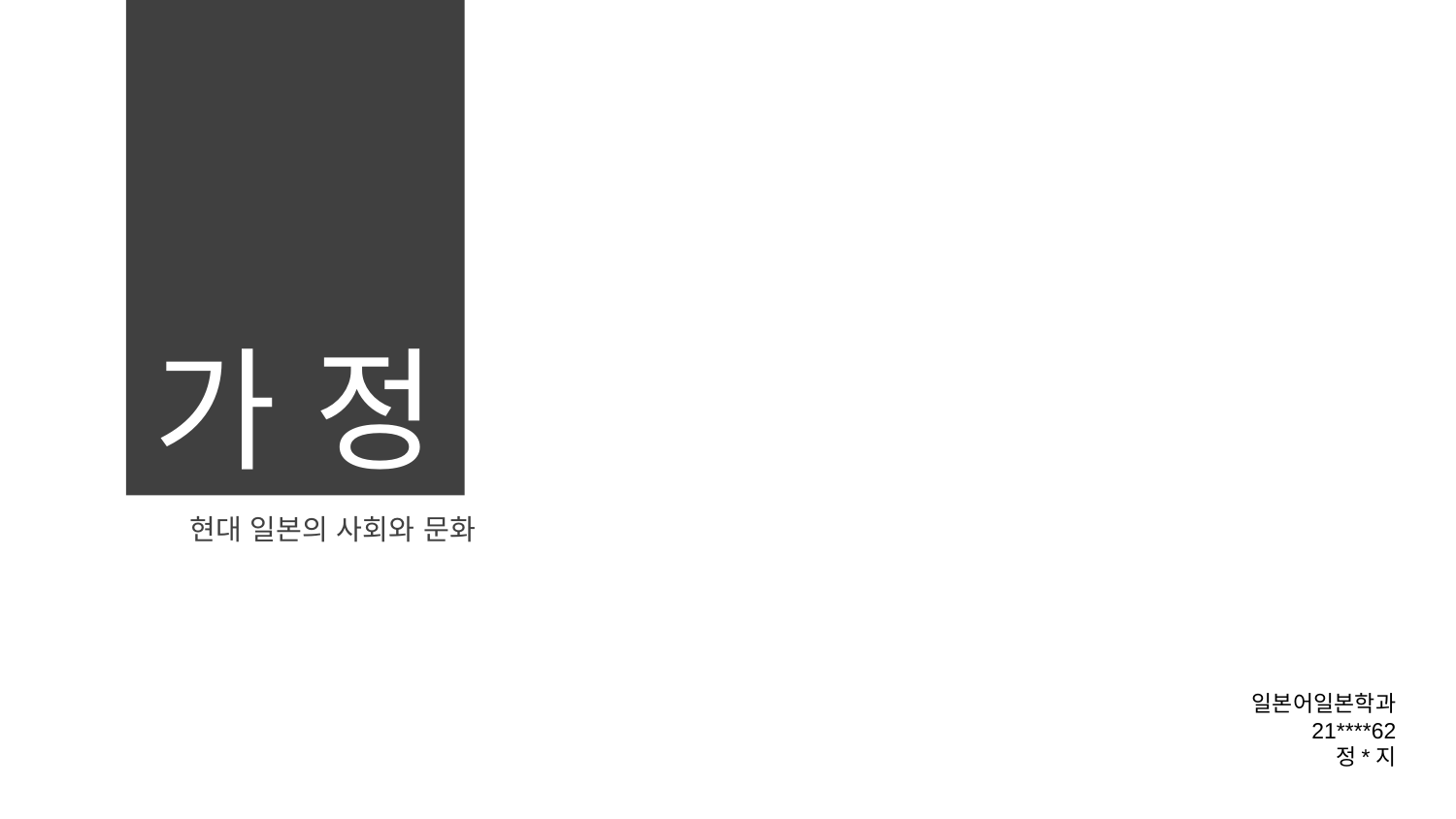

가 정
현대 일본의 사회와 문화
일본어일본학과
21****62
정*지